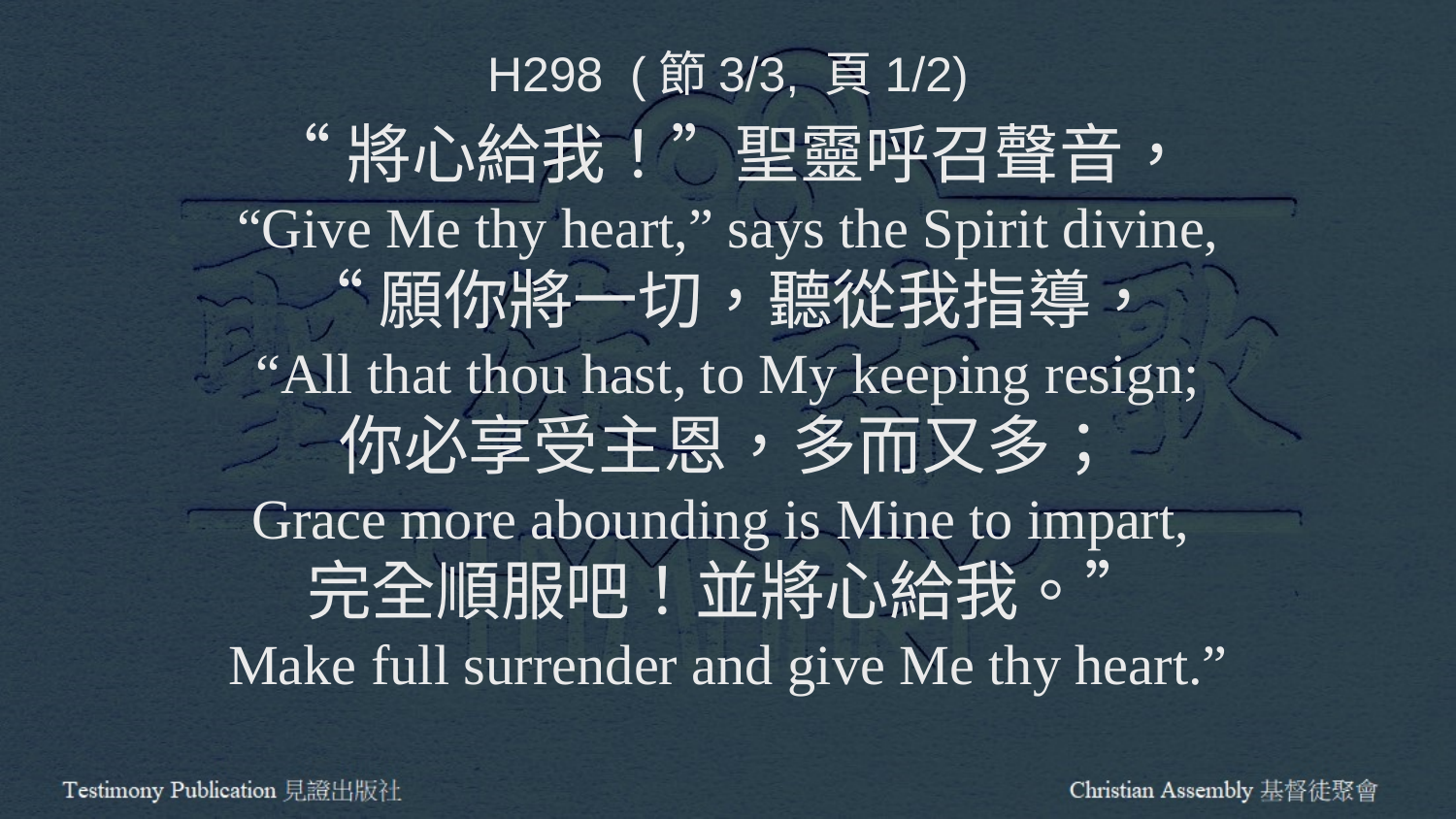

H298  (節3/3, 頁1/2)
“將心給我！”聖靈呼召聲音，
“Give Me thy heart,” says the Spirit divine,
“願你將一切，聽從我指導，
“All that thou hast, to My keeping resign;
你必享受主恩，多而又多；
Grace more abounding is Mine to impart,
完全順服吧！並將心給我。”
Make full surrender and give Me thy heart.”